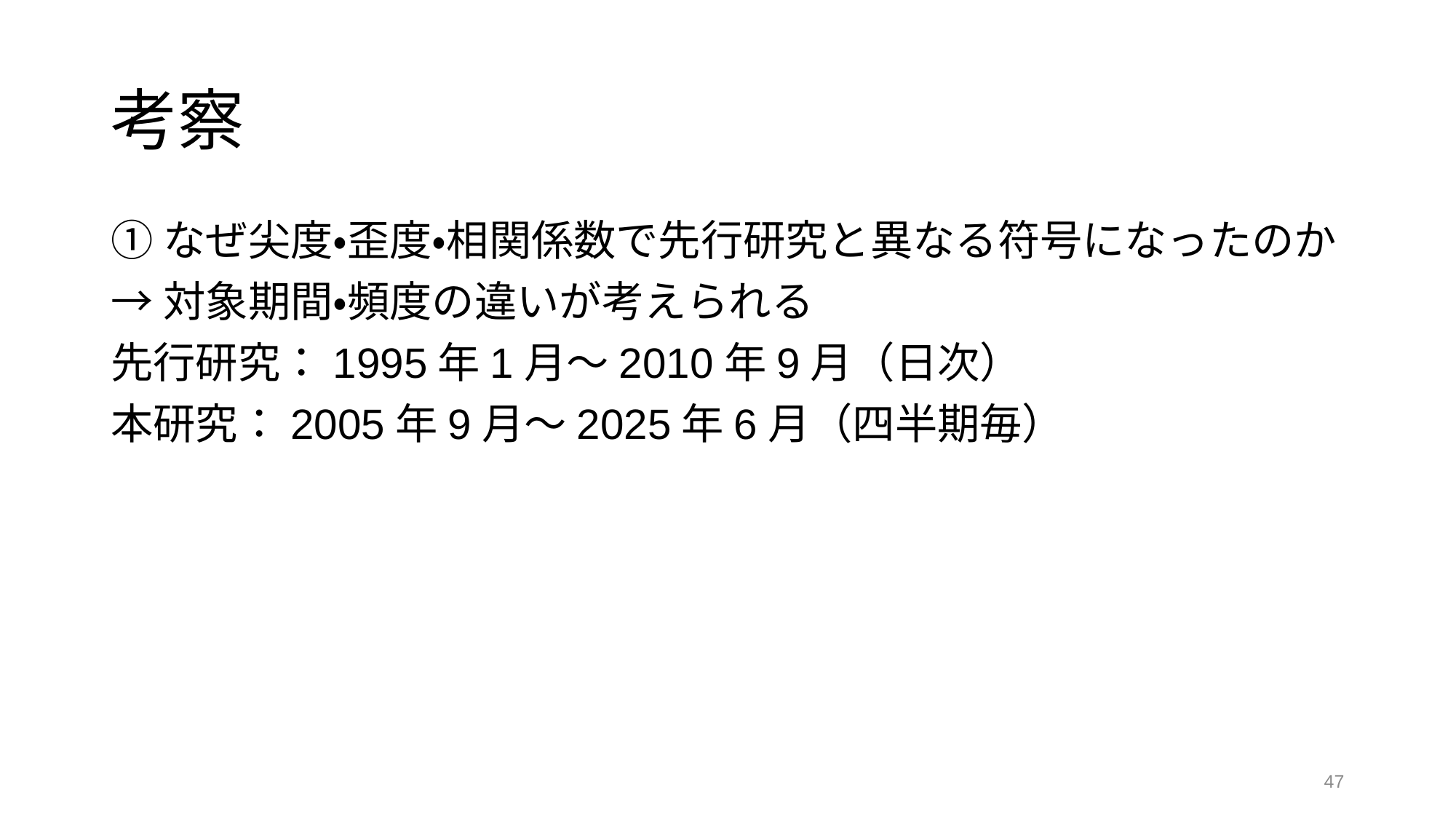

# 考察
➀なぜ尖度・歪度・相関係数で先行研究と異なる符号になったのか
→対象期間・頻度の違いが考えられる
先行研究：1995年1月～2010年9月（日次）
本研究：2005年9月～2025年6月（四半期毎）

47